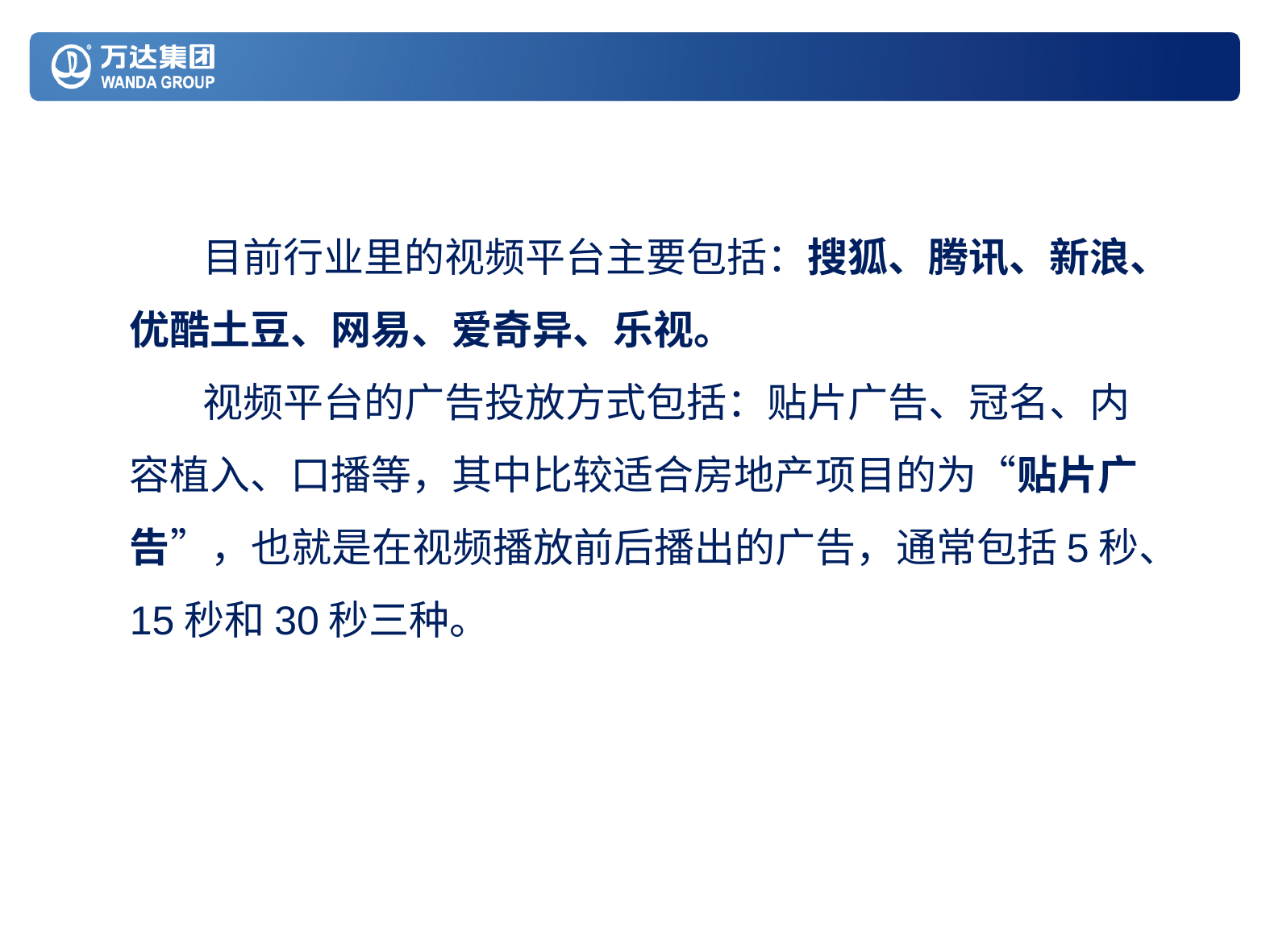

目前行业里的视频平台主要包括：搜狐、腾讯、新浪、优酷土豆、网易、爱奇异、乐视。
       视频平台的广告投放方式包括：贴片广告、冠名、内容植入、口播等，其中比较适合房地产项目的为“贴片广告”，也就是在视频播放前后播出的广告，通常包括5秒、15秒和30秒三种。